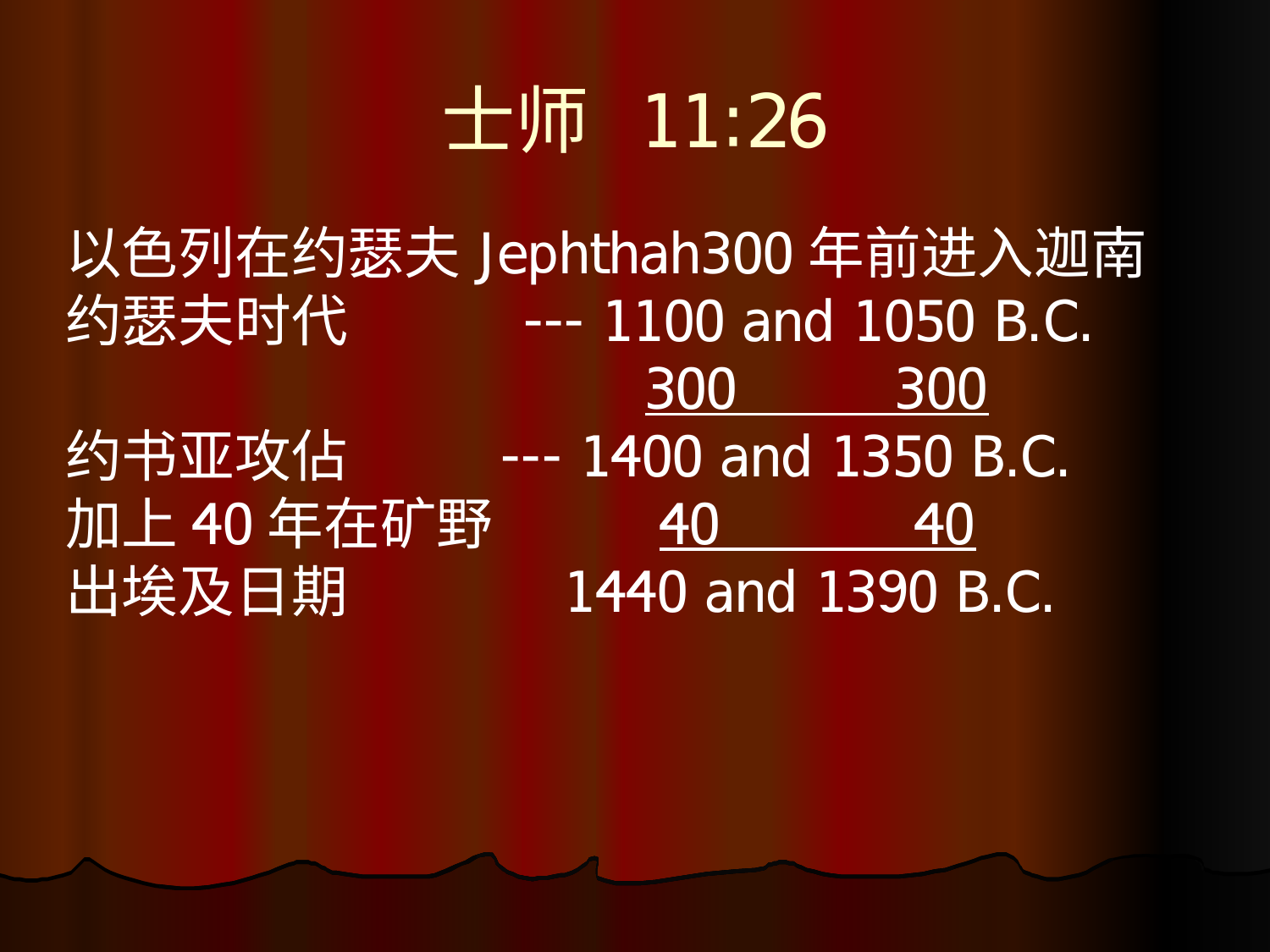

# 士师  11:26
以色列在约瑟夫Jephthah300年前进入迦南
约瑟夫时代	     --- 1100 and 1050 B.C.
                                 300         300
约书亚攻佔           --- 1400 and 1350 B.C.
加上40年在矿野            40           40
出埃及日期                1440 and 1390 B.C.